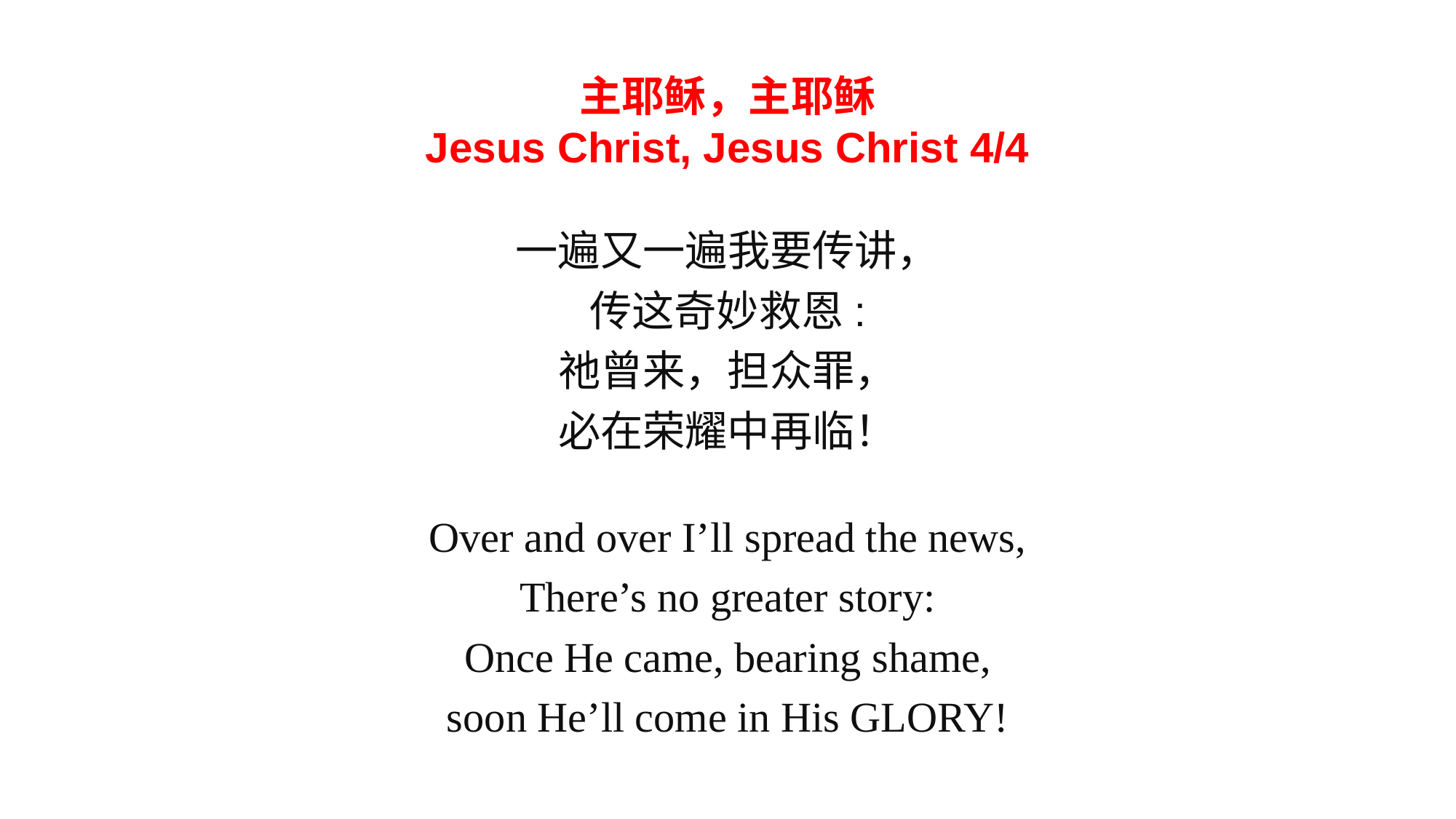

主耶稣，主耶稣
Jesus Christ, Jesus Christ 4/4
一遍又一遍我要传讲，
传这奇妙救恩:
祂曾来，担众罪，
必在荣耀中再临！

Over and over I’ll spread the news,
There’s no greater story:
Once He came, bearing shame,
soon He’ll come in His GLORY!